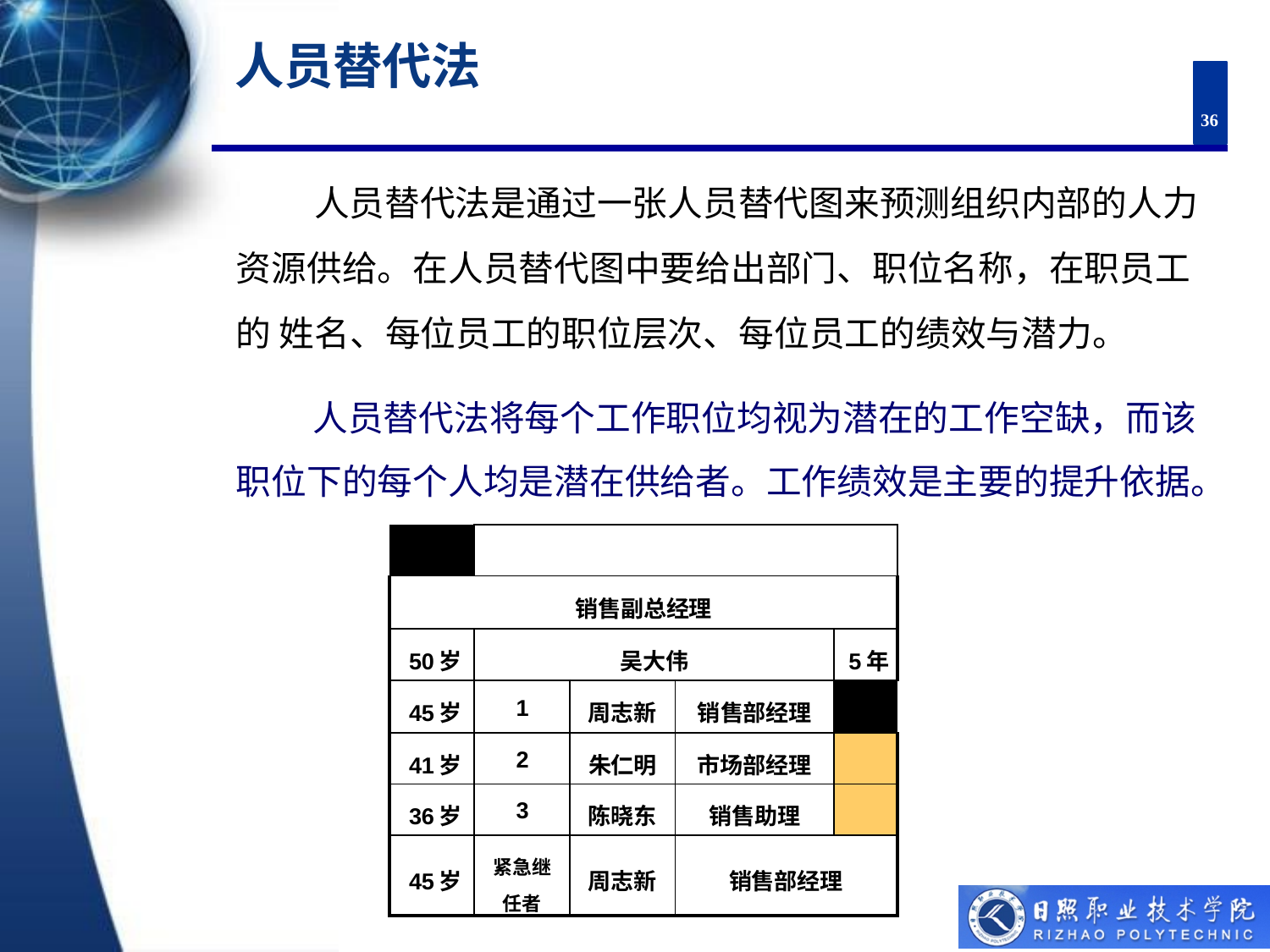

# 人员替代法
36
人员替代法是通过一张人员替代图来预测组织内部的人力 资源供给。在人员替代图中要给出部门、职位名称，在职员工的 姓名、每位员工的职位层次、每位员工的绩效与潜力。
人员替代法将每个工作职位均视为潜在的工作空缺，而该 职位下的每个人均是潜在供给者。工作绩效是主要的提升依据。
|  |  |  |  |  |
| --- | --- | --- | --- | --- |
| 销售副总经理 |  |  |  |  |
| 50岁 | 吴大伟 |  |  | 5年 |
| 45岁 | 1 | 周志新 | 销售部经理 |  |
| 41岁 | 2 | 朱仁明 | 市场部经理 |  |
| 36岁 | 3 | 陈晓东 | 销售助理 |  |
| 45岁 | 紧急继 任者 | 周志新 | 销售部经理 |  |